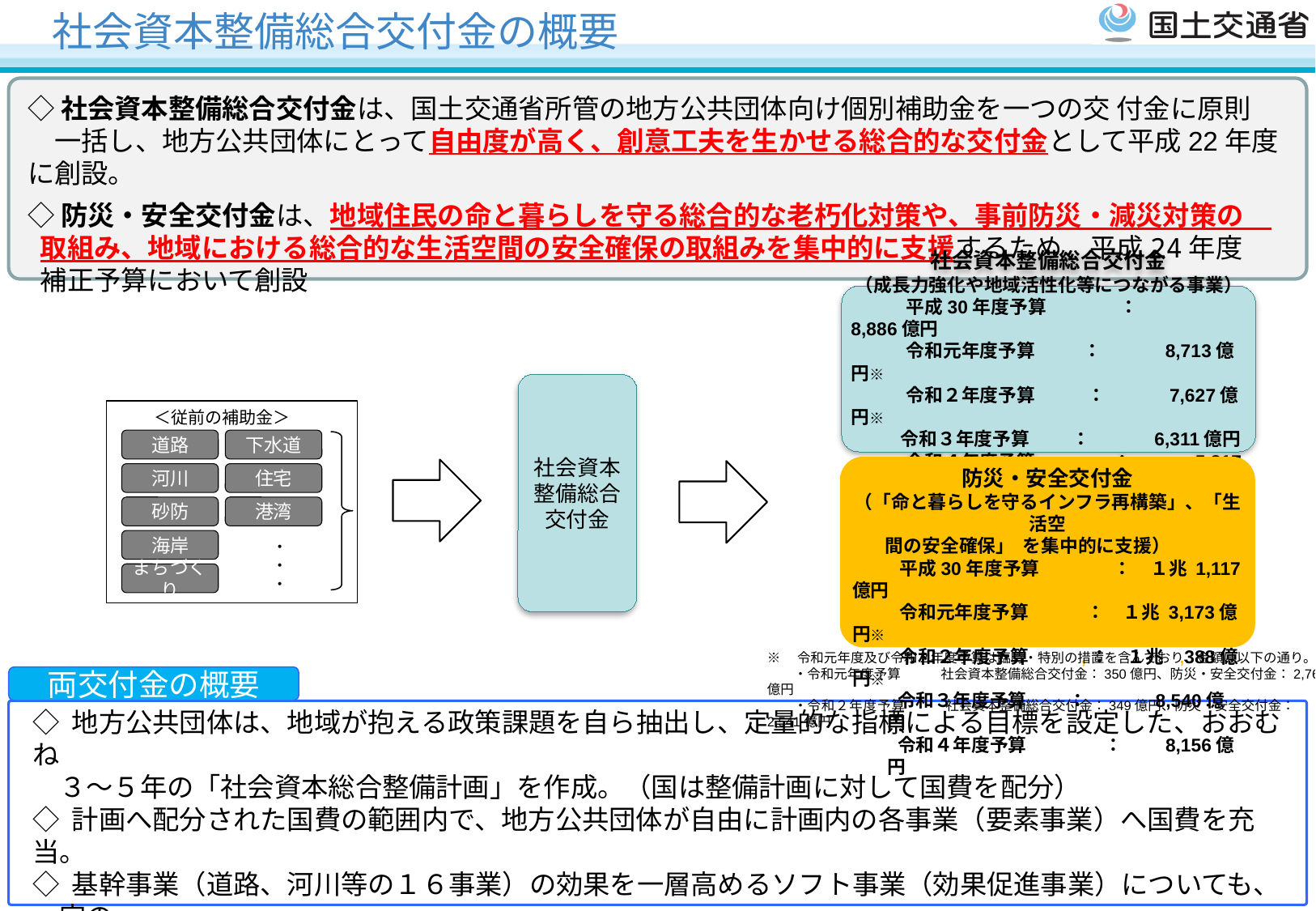

社会資本整備総合交付金の概要

◇社会資本整備総合交付金は、国土交通省所管の地方公共団体向け個別補助金を一つの交 付金に原則
　一括し、地方公共団体にとって自由度が高く、創意工夫を生かせる総合的な交付金として平成22年度に創設。
◇防災・安全交付金は、地域住民の命と暮らしを守る総合的な老朽化対策や、事前防災・減災対策の
 取組み、地域における総合的な生活空間の安全確保の取組みを集中的に支援するため、平成24年度
 補正予算において創設

社会資本整備総合交付金
（成長力強化や地域活性化等につながる事業）
　　　平成30年度予算　　　　：　　　 8,886億円
　　　令和元年度予算        ,：　　　 8,713億円※
　　　令和２年度予算         ,：　　　 7,627億円※
 　　 令和３年度予算          ：　　　 6,311億円
　　　令和４年度予算　 　　　：　　　 5,817億円

社会資本整備総合交付金

＜従前の補助金＞
下水道
道路

河川
住宅
砂防
港湾
海岸
・
・・
まちづくり
防災・安全交付金
（「命と暮らしを守るインフラ再構築」、「生活空
　 間の安全確保」  を集中的に支援）
　　平成30年度予算　　　　：　１兆 1,117億円
　　令和元年度予算　      ,：　１兆 3,173億円※
　　令和２年度予算　       ,：　１兆   ,388億円※
令和３年度予算          ：　　　  8,540億円
令和４年度予算　　　　 ：         8,156億円

※　令和元年度及び令和２年度予算は臨時・特別の措置を含んでおり、金額は以下の通り。
　　・令和元年度予算　　　社会資本整備総合交付金：350億円、防災・安全交付金：2,767億円
　　・令和２年度予算　　　社会資本整備総合交付金：349億円、防災・安全交付金：2,541億円
両交付金の概要
◇ 地方公共団体は、地域が抱える政策課題を自ら抽出し、定量的な指標による目標を設定した、おおむね
　３～５年の「社会資本総合整備計画」を作成。（国は整備計画に対して国費を配分）
◇ 計画へ配分された国費の範囲内で、地方公共団体が自由に計画内の各事業（要素事業）へ国費を充当。
◇ 基幹事業（道路、河川等の１６事業）の効果を一層高めるソフト事業（効果促進事業）についても、一定の
  範囲内で創意工夫を生かして実施可能。
◇ 地方公共団体が、自ら整備計画の事前評価・事後評価を実施し、HP等により公表。

両交付金の概要